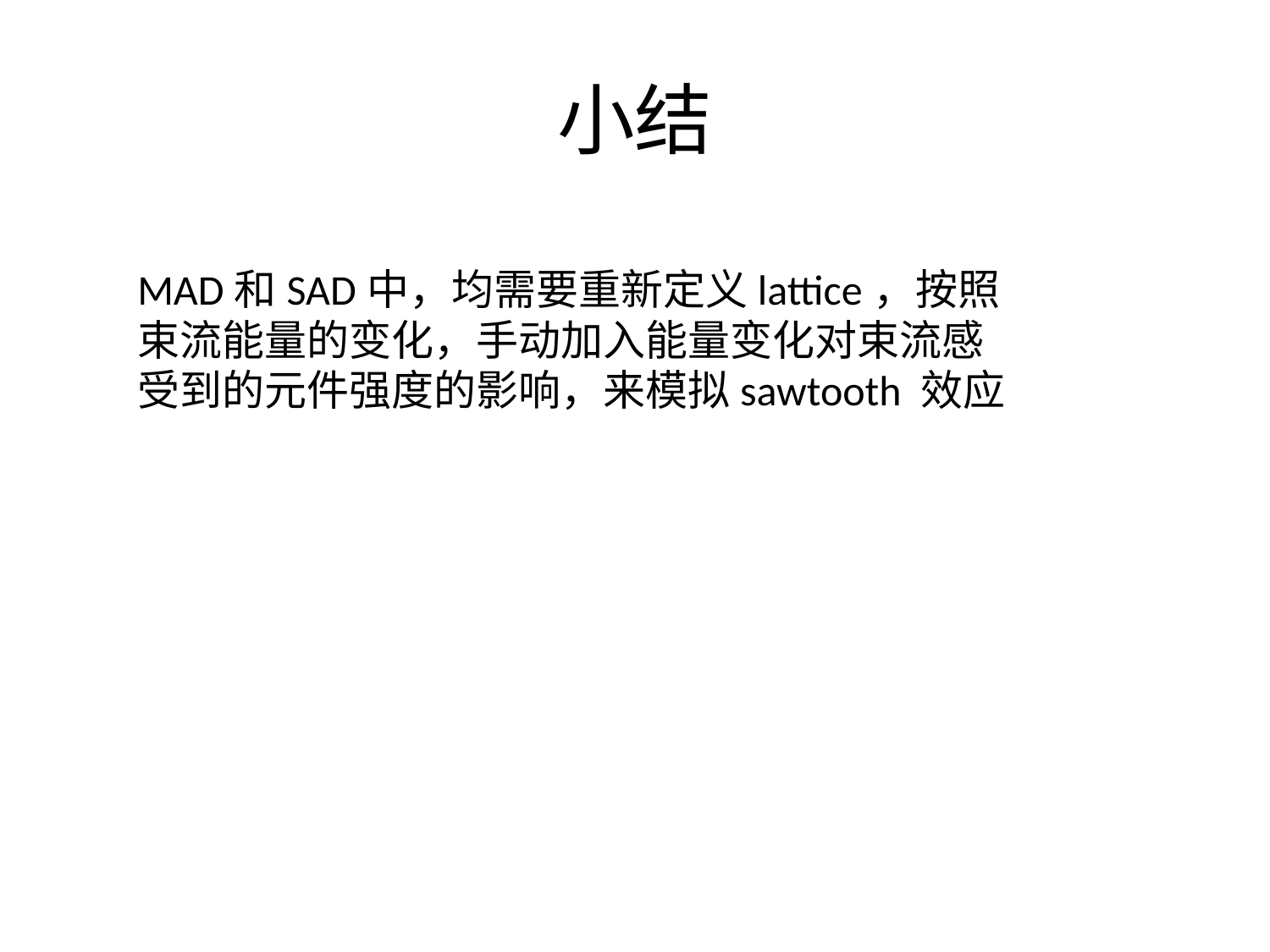

# 小结
MAD和SAD中，均需要重新定义lattice，按照束流能量的变化，手动加入能量变化对束流感受到的元件强度的影响，来模拟sawtooth 效应